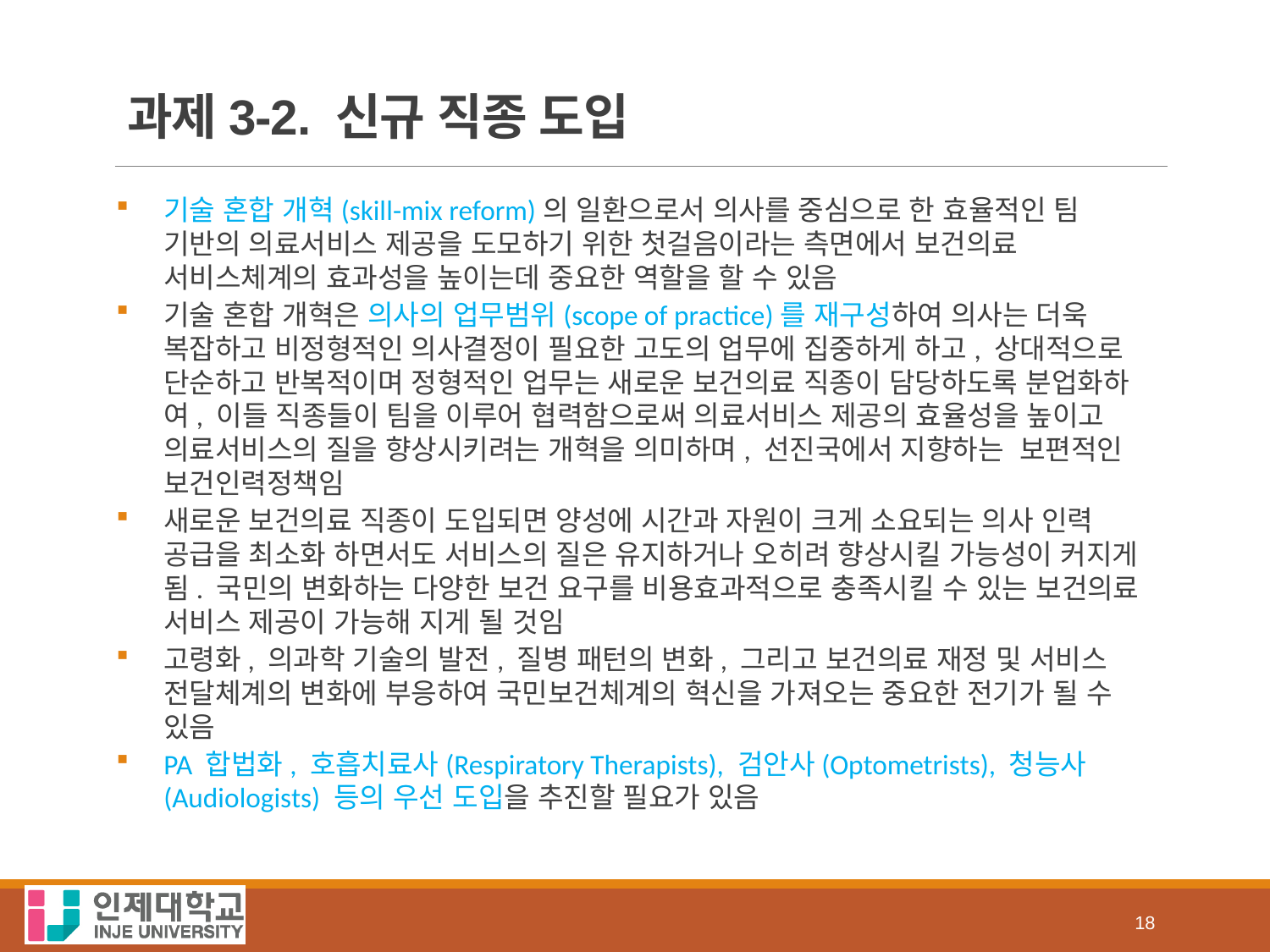

# 과제3-2. 신규 직종 도입
기술 혼합 개혁(skill-mix reform)의 일환으로서 의사를 중심으로 한 효율적인 팀 기반의 의료서비스 제공을 도모하기 위한 첫걸음이라는 측면에서 보건의료 서비스체계의 효과성을 높이는데 중요한 역할을 할 수 있음
기술 혼합 개혁은 의사의 업무범위(scope of practice)를 재구성하여 의사는 더욱 복잡하고 비정형적인 의사결정이 필요한 고도의 업무에 집중하게 하고, 상대적으로 단순하고 반복적이며 정형적인 업무는 새로운 보건의료 직종이 담당하도록 분업화하여, 이들 직종들이 팀을 이루어 협력함으로써 의료서비스 제공의 효율성을 높이고 의료서비스의 질을 향상시키려는 개혁을 의미하며, 선진국에서 지향하는  보편적인 보건인력정책임
새로운 보건의료 직종이 도입되면 양성에 시간과 자원이 크게 소요되는 의사 인력 공급을 최소화 하면서도 서비스의 질은 유지하거나 오히려 향상시킬 가능성이 커지게 됨. 국민의 변화하는 다양한 보건 요구를 비용효과적으로 충족시킬 수 있는 보건의료 서비스 제공이 가능해 지게 될 것임
고령화, 의과학 기술의 발전, 질병 패턴의 변화, 그리고 보건의료 재정 및 서비스 전달체계의 변화에 부응하여 국민보건체계의 혁신을 가져오는 중요한 전기가 될 수 있음
PA 합법화, 호흡치료사(Respiratory Therapists), 검안사(Optometrists), 청능사(Audiologists) 등의 우선 도입을 추진할 필요가 있음

18